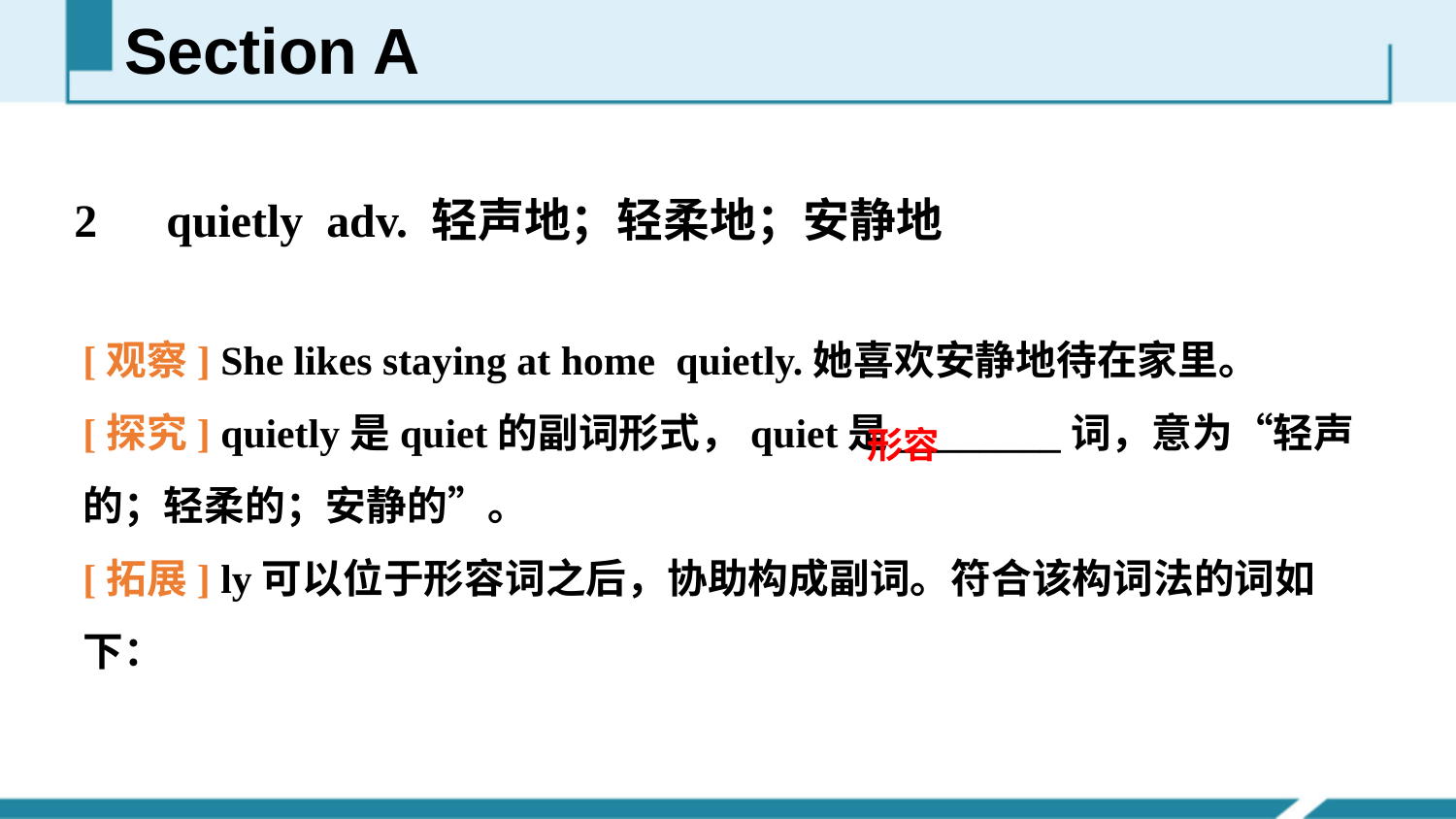

Section A
2　quietly  adv. 轻声地；轻柔地；安静地
[观察] She likes staying at home  quietly.她喜欢安静地待在家里。
[探究] quietly是quiet的副词形式，quiet是________词，意为“轻声的；轻柔的；安静的”。
[拓展] ­ly可以位于形容词之后，协助构成副词。符合该构词法的词如下：
形容